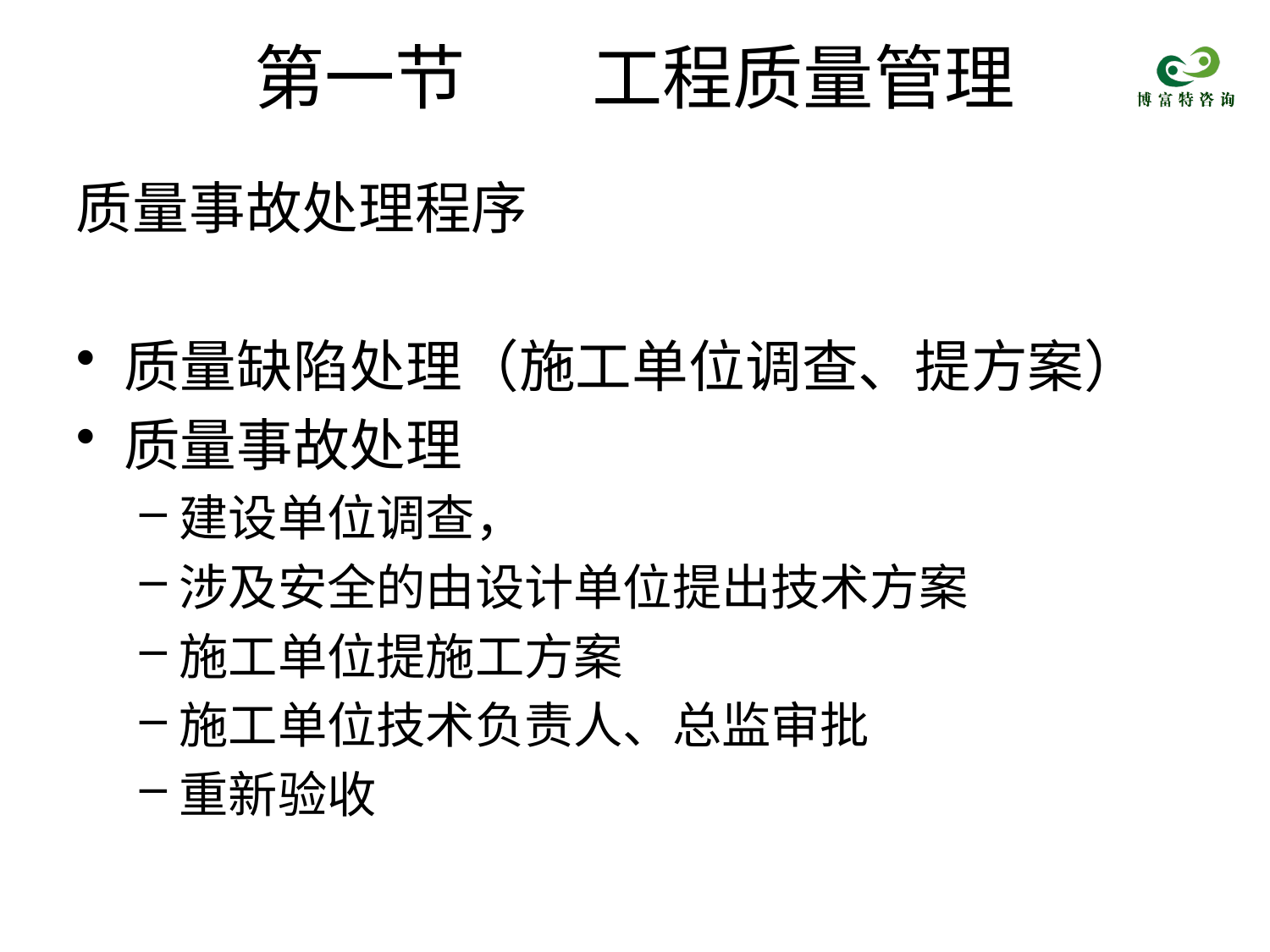

# 第一节        工程质量管理
质量事故处理程序

质量缺陷处理（施工单位调查、提方案）
质量事故处理
建设单位调查，
涉及安全的由设计单位提出技术方案
施工单位提施工方案
施工单位技术负责人、总监审批
重新验收